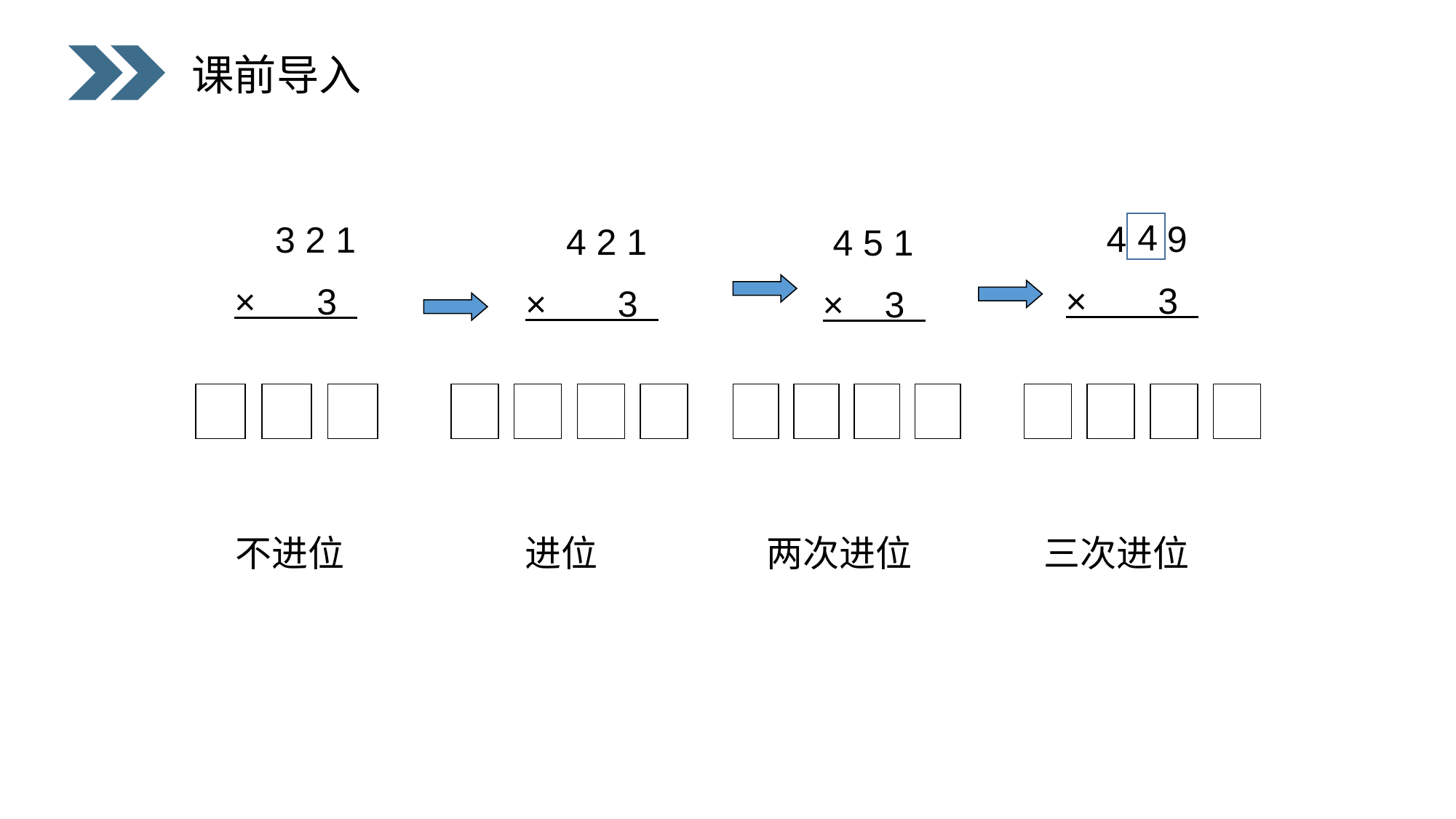

课前导入
4
    4 5 9
×       3

    3 2 1
×      3
    4 2 1
×       3
 4 5 1
×    3

不进位
进位
两次进位
三次进位